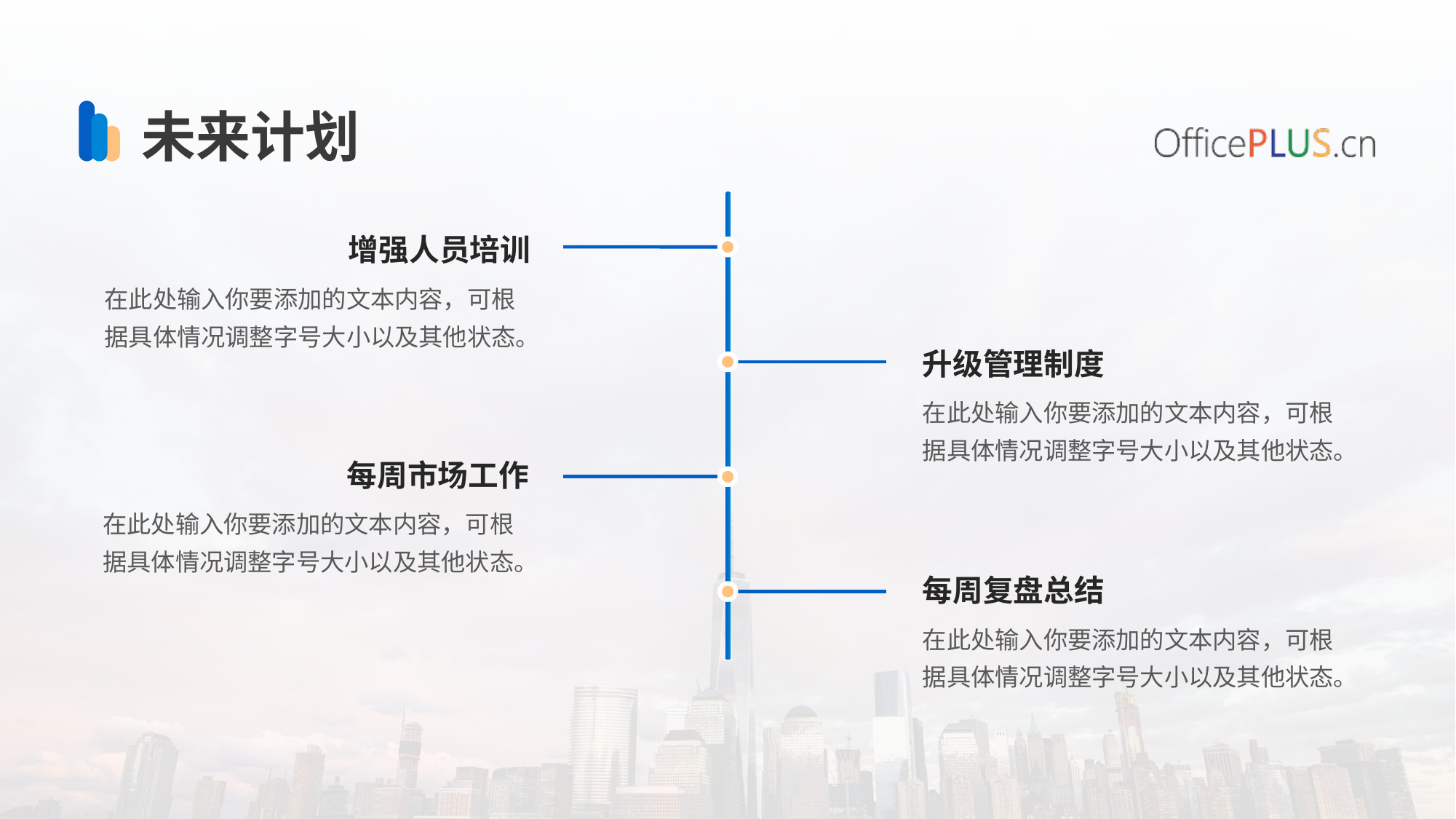

未来计划
增强人员培训

在此处输入你要添加的文本内容，可根据具体情况调整字号大小以及其他状态。
升级管理制度

在此处输入你要添加的文本内容，可根据具体情况调整字号大小以及其他状态。

每周市场工作

在此处输入你要添加的文本内容，可根据具体情况调整字号大小以及其他状态。
每周复盘总结

在此处输入你要添加的文本内容，可根据具体情况调整字号大小以及其他状态。